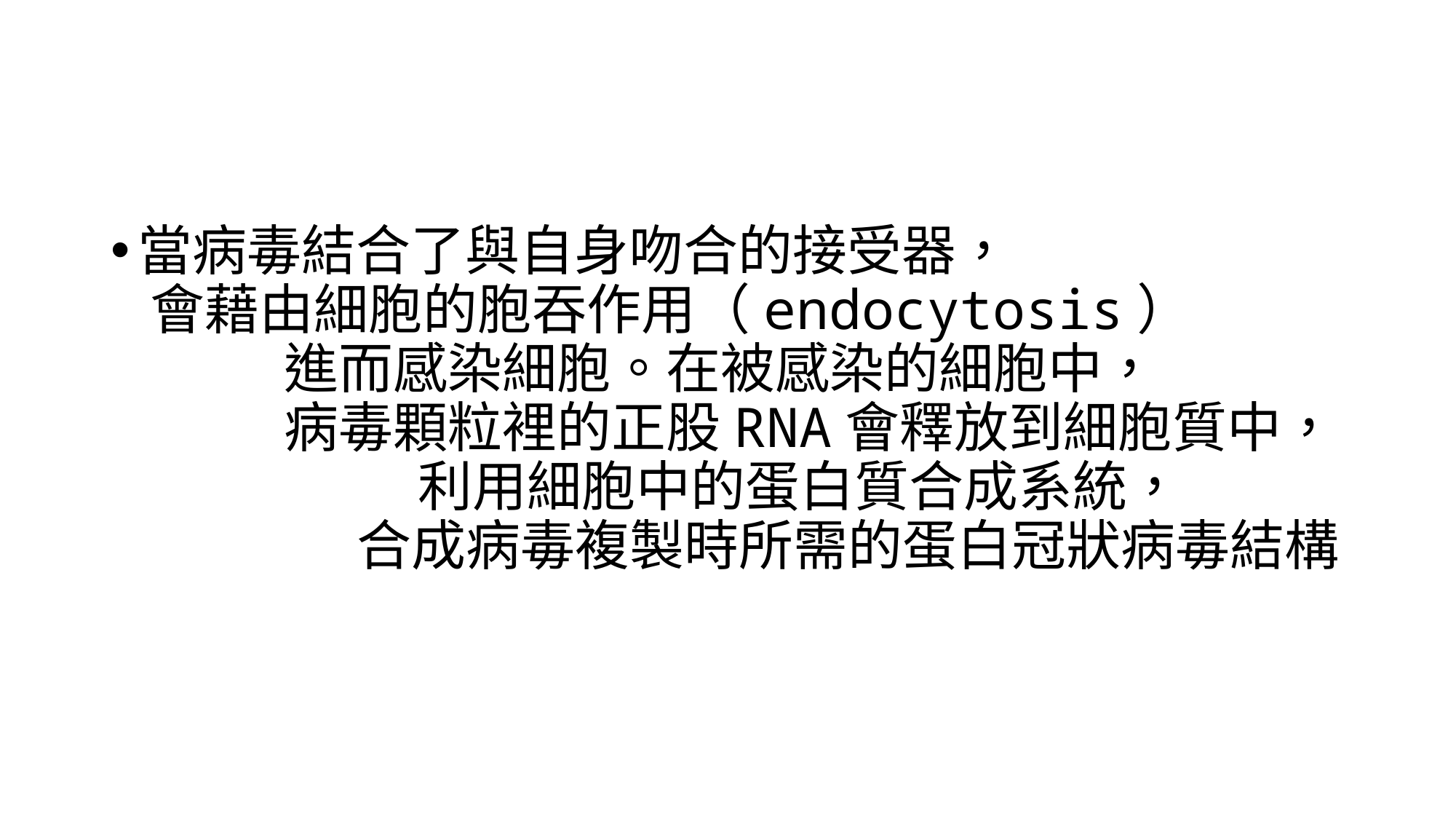

#
當病毒結合了與自身吻合的接受器，                             會藉由細胞的胞吞作用（endocytosis）                         進而感染細胞。在被感染的細胞中，                            病毒顆粒裡的正股RNA會釋放到細胞質中，                        利用細胞中的蛋白質合成系統，                                合成病毒複製時所需的蛋白冠狀病毒結構